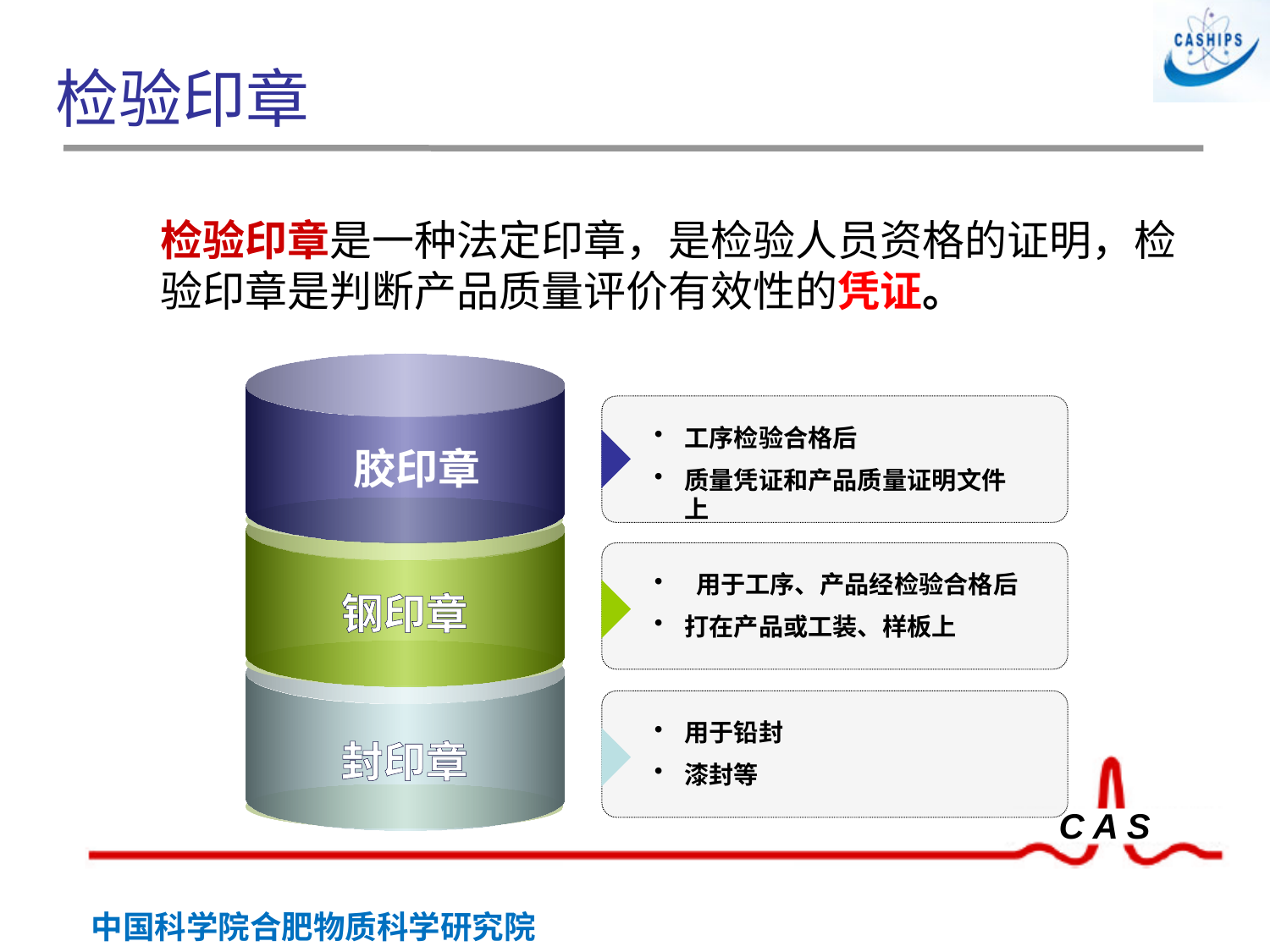

# 检验印章
检验印章是一种法定印章，是检验人员资格的证明，检验印章是判断产品质量评价有效性的凭证。

工序检验合格后
质量凭证和产品质量证明文件上
  胶印章

 用于工序、产品经检验合格后
打在产品或工装、样板上
钢印章

用于铅封
漆封等
封印章